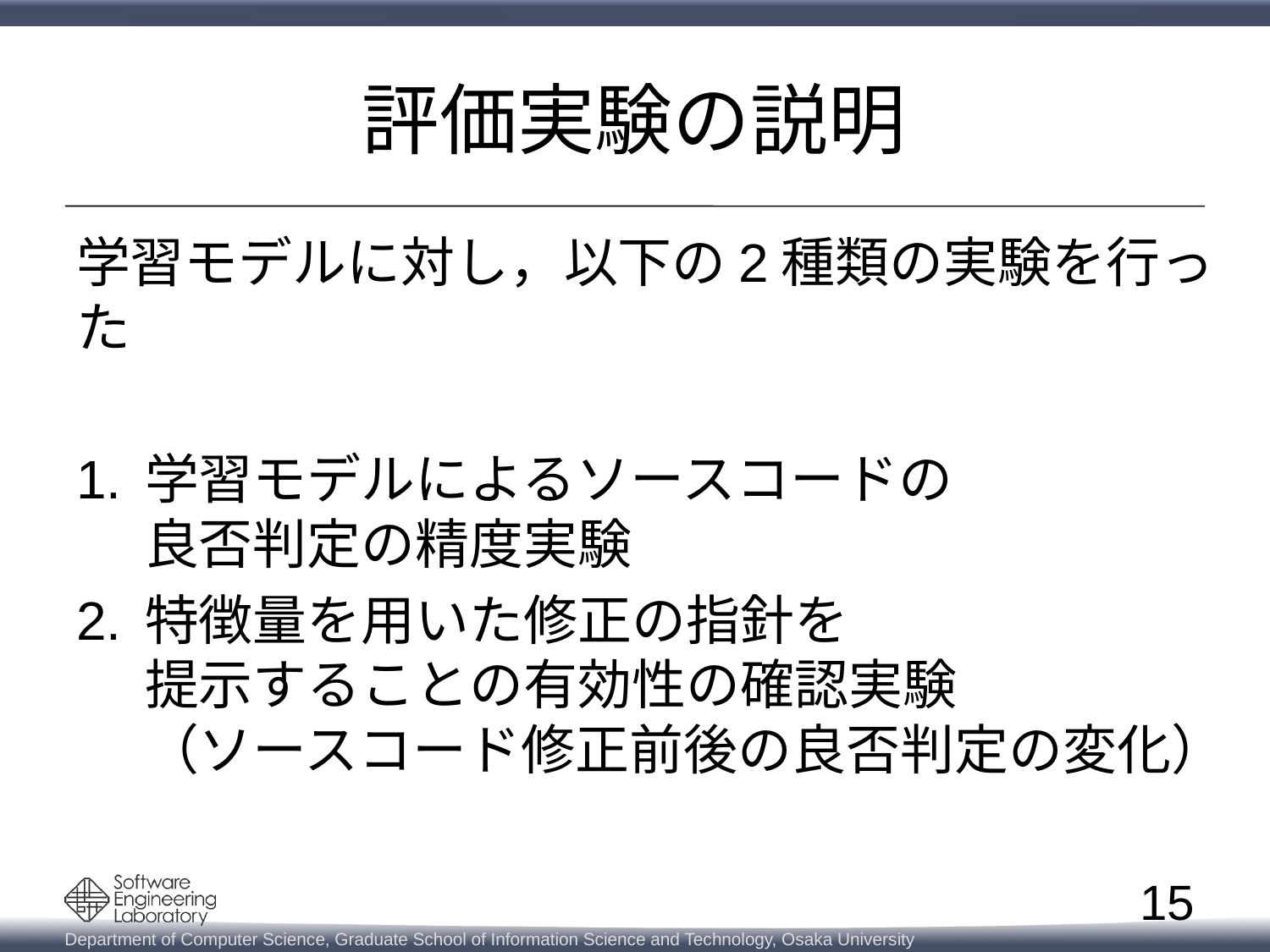

# 評価実験の説明
学習モデルに対し，以下の2種類の実験を行った

学習モデルによるソースコードの
良否判定の精度実験
特徴量を用いた修正の指針を
提示することの有効性の確認実験
（ソースコード修正前後の良否判定の変化）
15